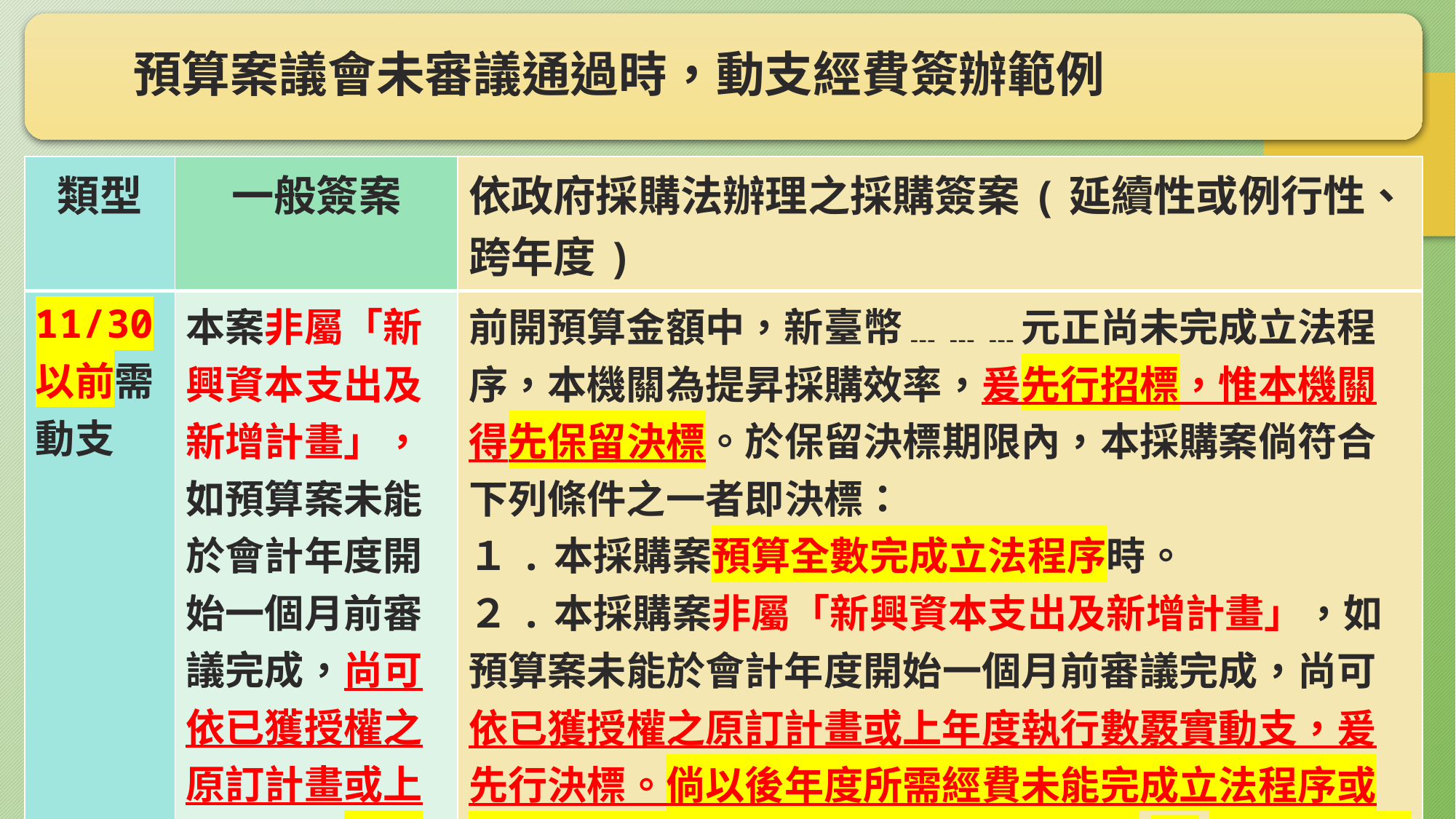

預算案議會未審議通過時，動支經費簽辦範例
| 類型 | 一般簽案 | 依政府採購法辦理之採購簽案(延續性或例行性、跨年度) |
| --- | --- | --- |
| 11/30以前需動支 | 本案非屬「新興資本支出及新增計畫」，如預算案未能於會計年度開始一個月前審議完成，尚可依已獲授權之原訂計畫或上年度執行數覈實動支。 | 前開預算金額中，新臺幣﹍﹍﹍元正尚未完成立法程序，本機關為提昇採購效率，爰先行招標，惟本機關得先保留決標。於保留決標期限內，本採購案倘符合下列條件之一者即決標： １.本採購案預算全數完成立法程序時。 ２.本採購案非屬「新興資本支出及新增計畫」，如預算案未能於會計年度開始一個月前審議完成，尚可依已獲授權之原訂計畫或上年度執行數覈實動支，爰先行決標。倘以後年度所需經費未能完成立法程序或經部分刪減，本機關得依政府採購法第64條規定辦理。 |